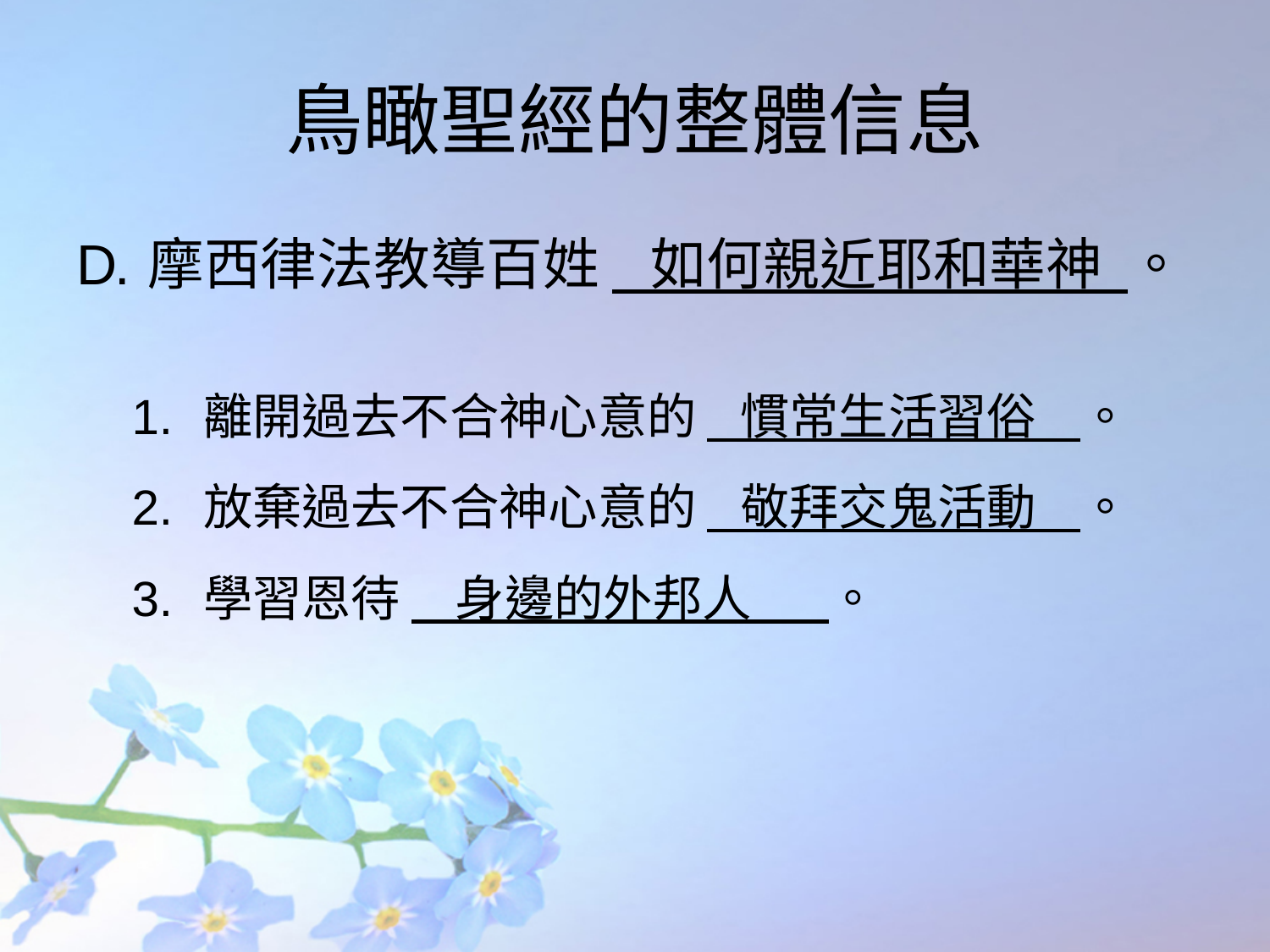

# 鳥瞰聖經的整體信息
摩西律法教導百姓    如何親近耶和華神  。

離開過去不合神心意的    慣常生活習俗    。
放棄過去不合神心意的    敬拜交鬼活動    。
學習恩待     身邊的外邦人       。